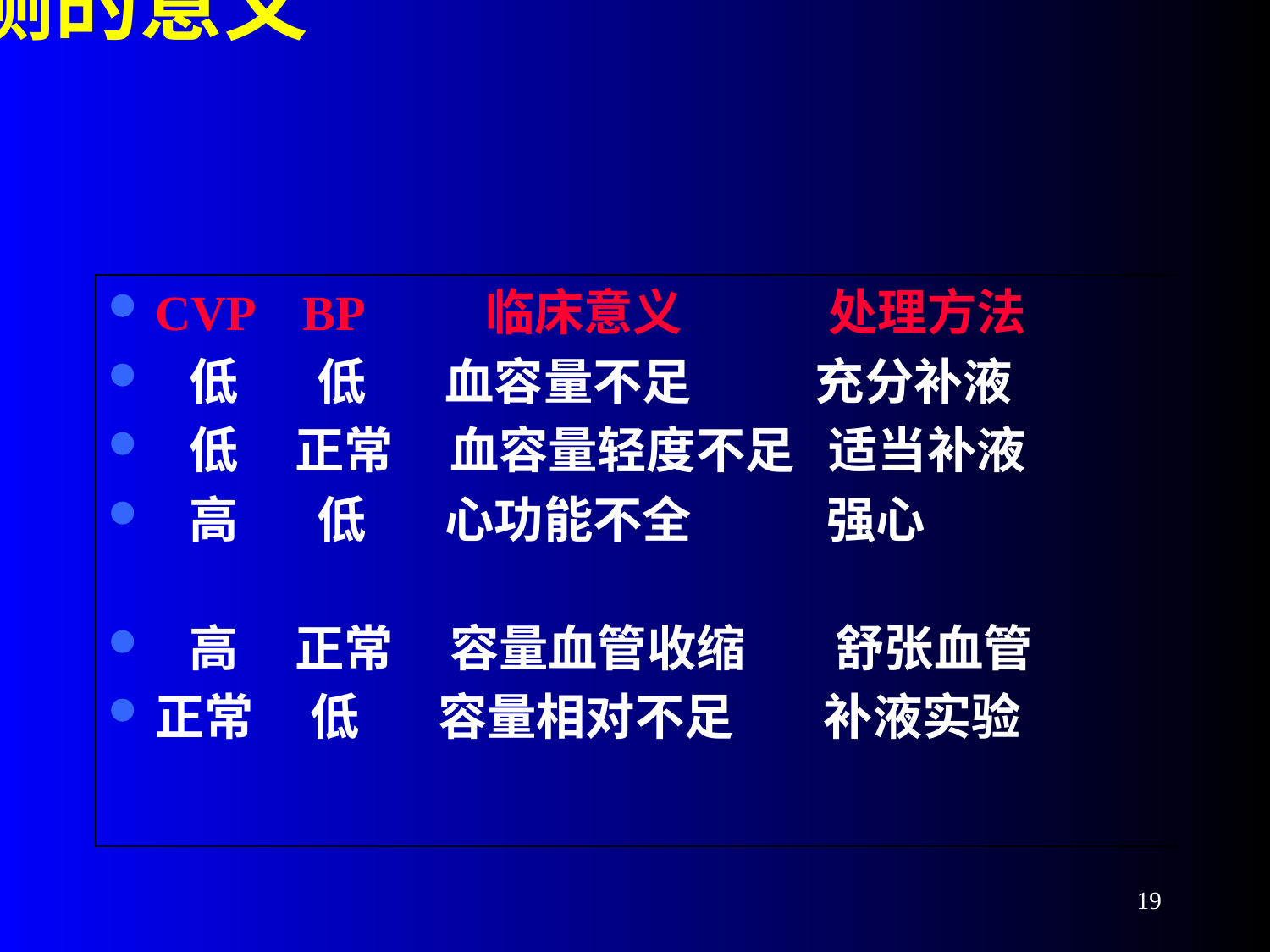

CVP监测的意义
CVP    BP         临床意义             处理方法
  低       低       血容量不足           充分补液
  低     正常     血容量轻度不足   适当补液
  高       低       心功能不全            强心
  高     正常     容量血管收缩        舒张血管
正常     低       容量相对不足        补液实验

19